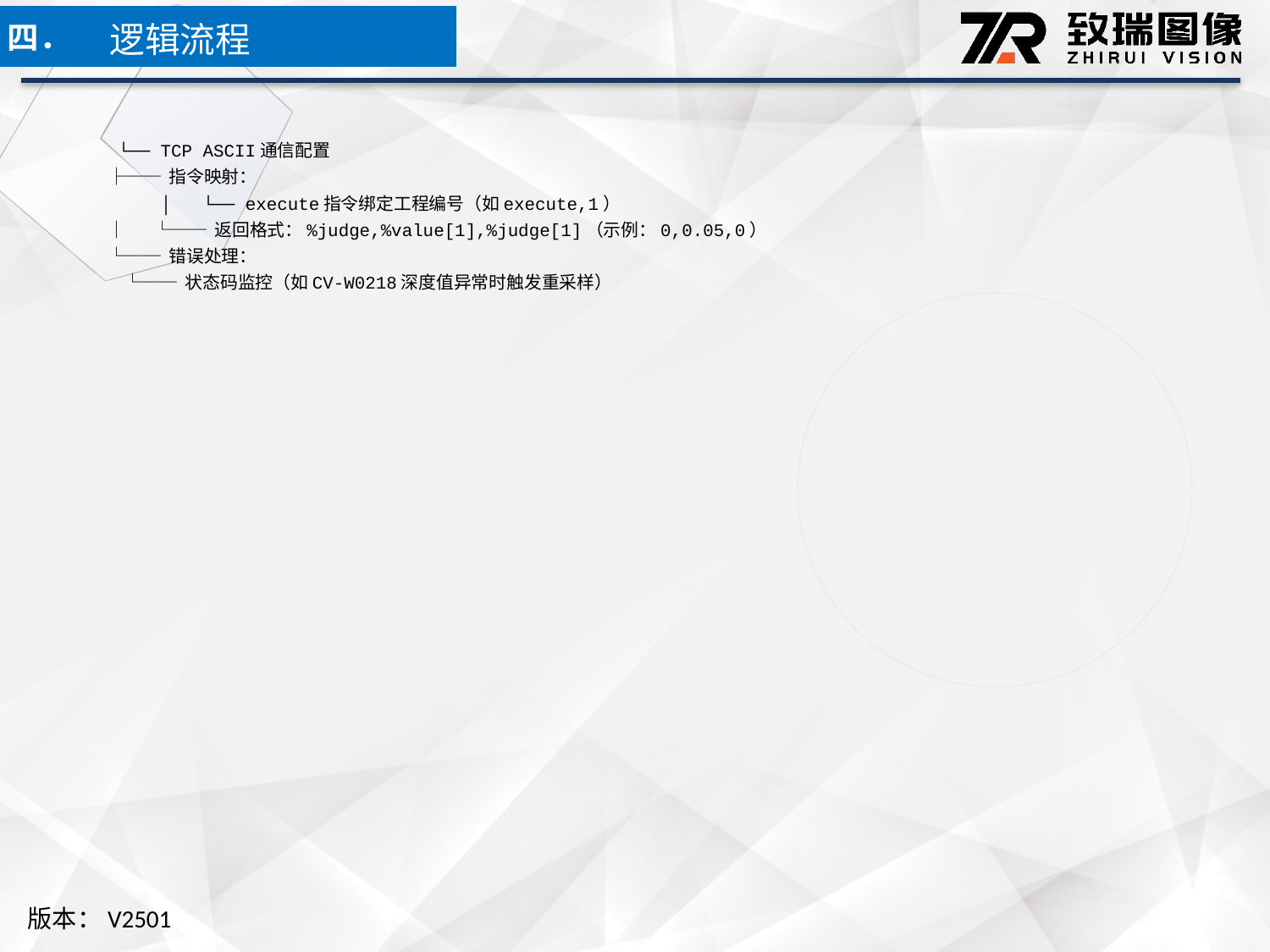

逻辑流程
四．

    └── TCP ASCII通信配置
        ├── 指令映射：
        │   └── execute指令绑定工程编号（如execute,1）
        │       └── 返回格式：%judge,%value[1],%judge[1]（示例：0,0.05,0）
        └── 错误处理：
            └── 状态码监控（如CV-W0218深度值异常时触发重采样）